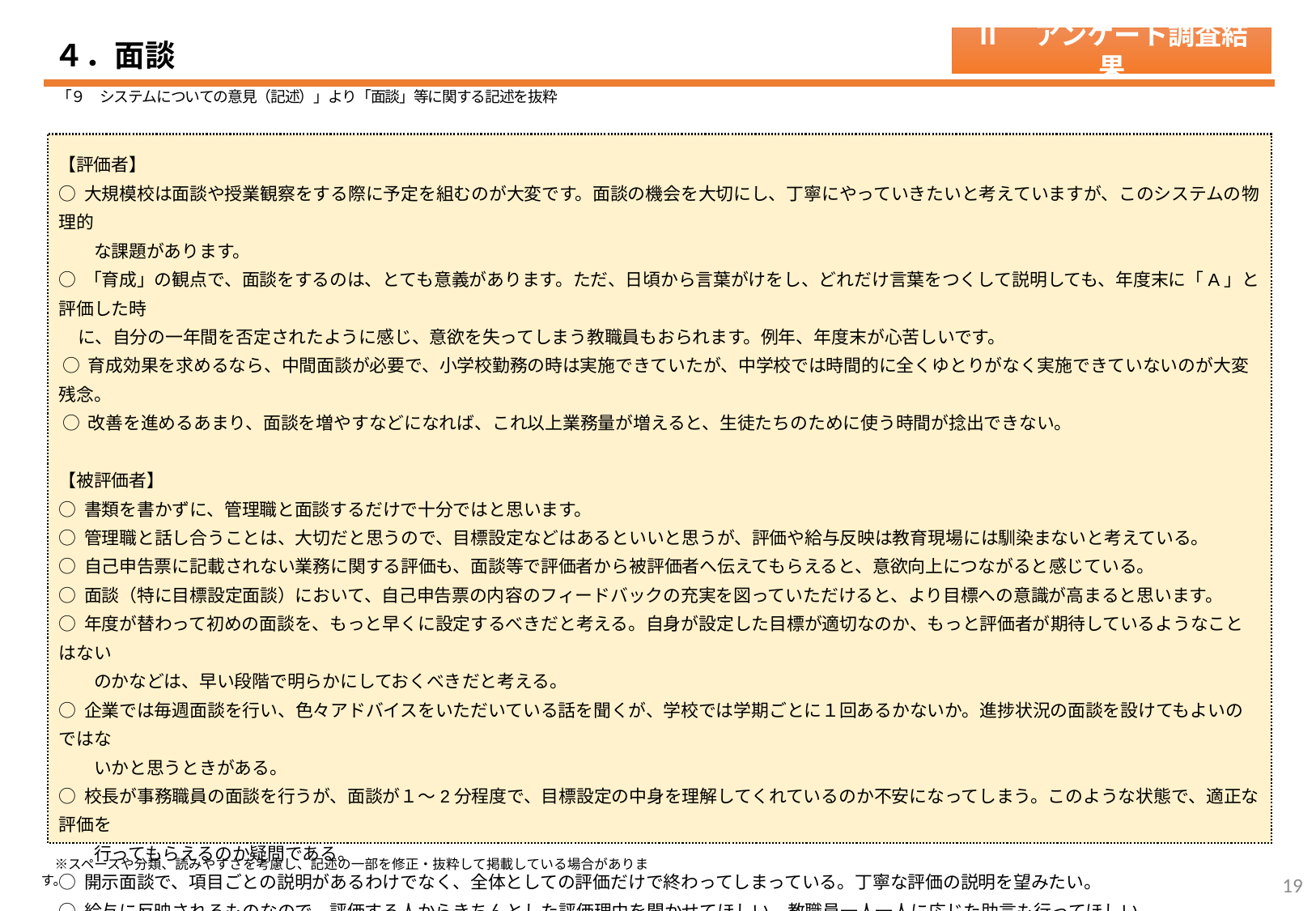

４．面談
Ⅱ　アンケート調査結果
「９　システムについての意見（記述）」より「面談」等に関する記述を抜粋

【評価者】
○ 大規模校は面談や授業観察をする際に予定を組むのが大変です。面談の機会を大切にし、丁寧にやっていきたいと考えていますが、このシステムの物理的
　　な課題があります。
○ 「育成」の観点で、面談をするのは、とても意義があります。ただ、日頃から言葉がけをし、どれだけ言葉をつくして説明しても、年度末に「A」と評価した時
    に、自分の一年間を否定されたように感じ、意欲を失ってしまう教職員もおられます。例年、年度末が心苦しいです。
 ○ 育成効果を求めるなら、中間面談が必要で、小学校勤務の時は実施できていたが、中学校では時間的に全くゆとりがなく実施できていないのが大変残念。
 ○ 改善を進めるあまり、面談を増やすなどになれば、これ以上業務量が増えると、生徒たちのために使う時間が捻出できない。

【被評価者】
○ 書類を書かずに、管理職と面談するだけで十分ではと思います。
○ 管理職と話し合うことは、大切だと思うので、目標設定などはあるといいと思うが、評価や給与反映は教育現場には馴染まないと考えている。
○ 自己申告票に記載されない業務に関する評価も、面談等で評価者から被評価者へ伝えてもらえると、意欲向上につながると感じている。
○ 面談（特に目標設定面談）において、自己申告票の内容のフィードバックの充実を図っていただけると、より目標への意識が高まると思います。
○ 年度が替わって初めの面談を、もっと早くに設定するべきだと考える。自身が設定した目標が適切なのか、もっと評価者が期待しているようなことはない
　　のかなどは、早い段階で明らかにしておくべきだと考える。
○ 企業では毎週面談を行い、色々アドバイスをいただいている話を聞くが、学校では学期ごとに１回あるかないか。進捗状況の面談を設けてもよいのではな
　　いかと思うときがある。
○ 校長が事務職員の面談を行うが、面談が１～2分程度で、目標設定の中身を理解してくれているのか不安になってしまう。このような状態で、適正な評価を
　　行ってもらえるのか疑問である。
○ 開示面談で、項目ごとの説明があるわけでなく、全体としての評価だけで終わってしまっている。丁寧な評価の説明を望みたい。
○ 給与に反映されるものなので、評価する人からきちんとした評価理由を聞かせてほしい。教職員一人一人に応じた助言も行ってほしい。
○ 学校の目標と個人の目標のマッチングなど面談においてしっかりと話し合えるシステムが必要と考える。例えば、学校目標〇〇に対して個人の目標を▲▲
    と設定など。（個人の目標が学校の目標とぴったり合っている必要があるかも考えなければならないが。）
　※スペースや分類、読みやすさを考慮し、記述の一部を修正・抜粋して掲載している場合があります。
19